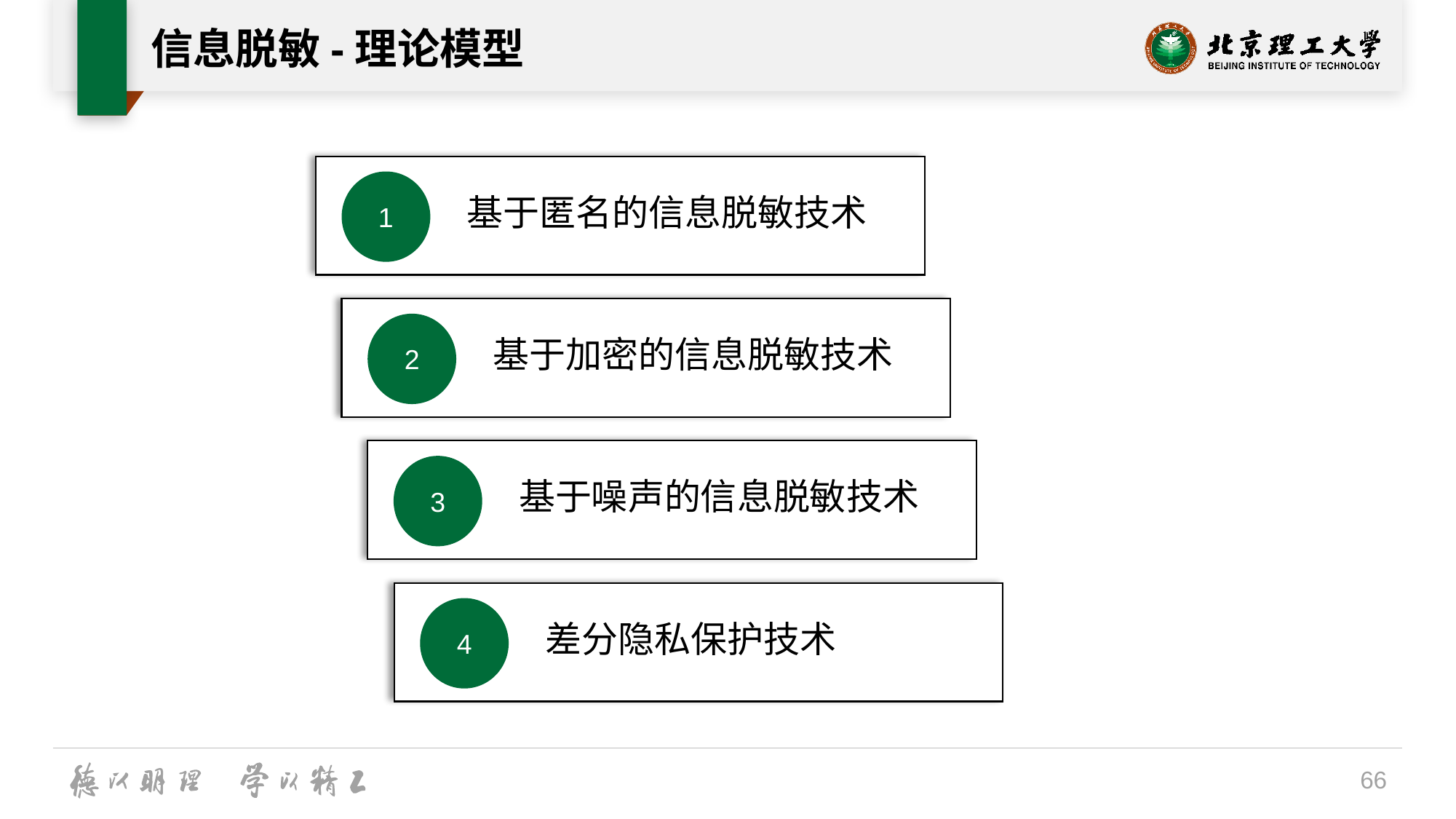

# 信息脱敏-理论模型

1
基于匿名的信息脱敏技术

2
基于加密的信息脱敏技术

3
基于噪声的信息脱敏技术

4
差分隐私保护技术